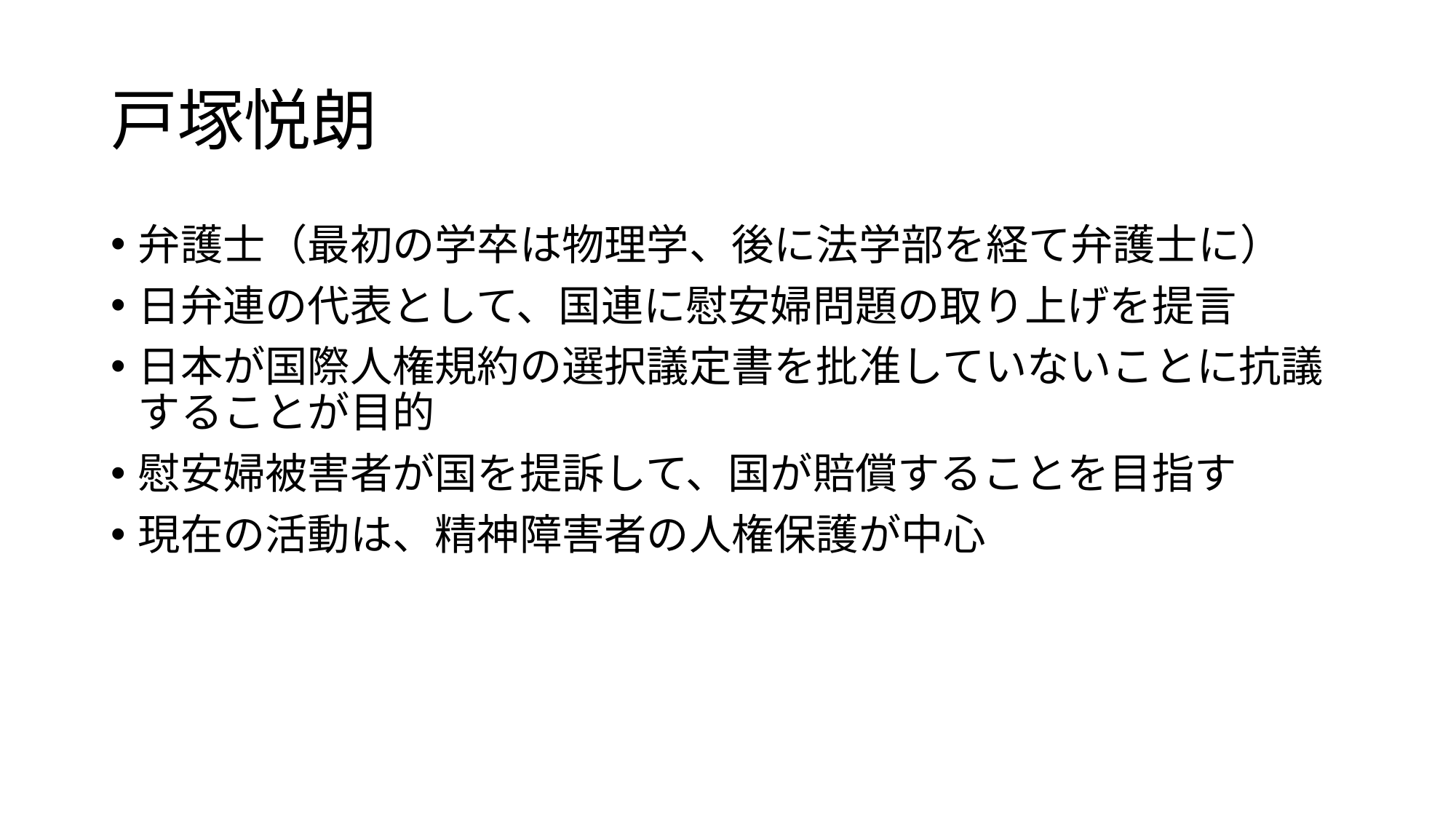

# 戸塚悦朗
弁護士（最初の学卒は物理学、後に法学部を経て弁護士に）
日弁連の代表として、国連に慰安婦問題の取り上げを提言
日本が国際人権規約の選択議定書を批准していないことに抗議することが目的
慰安婦被害者が国を提訴して、国が賠償することを目指す
現在の活動は、精神障害者の人権保護が中心